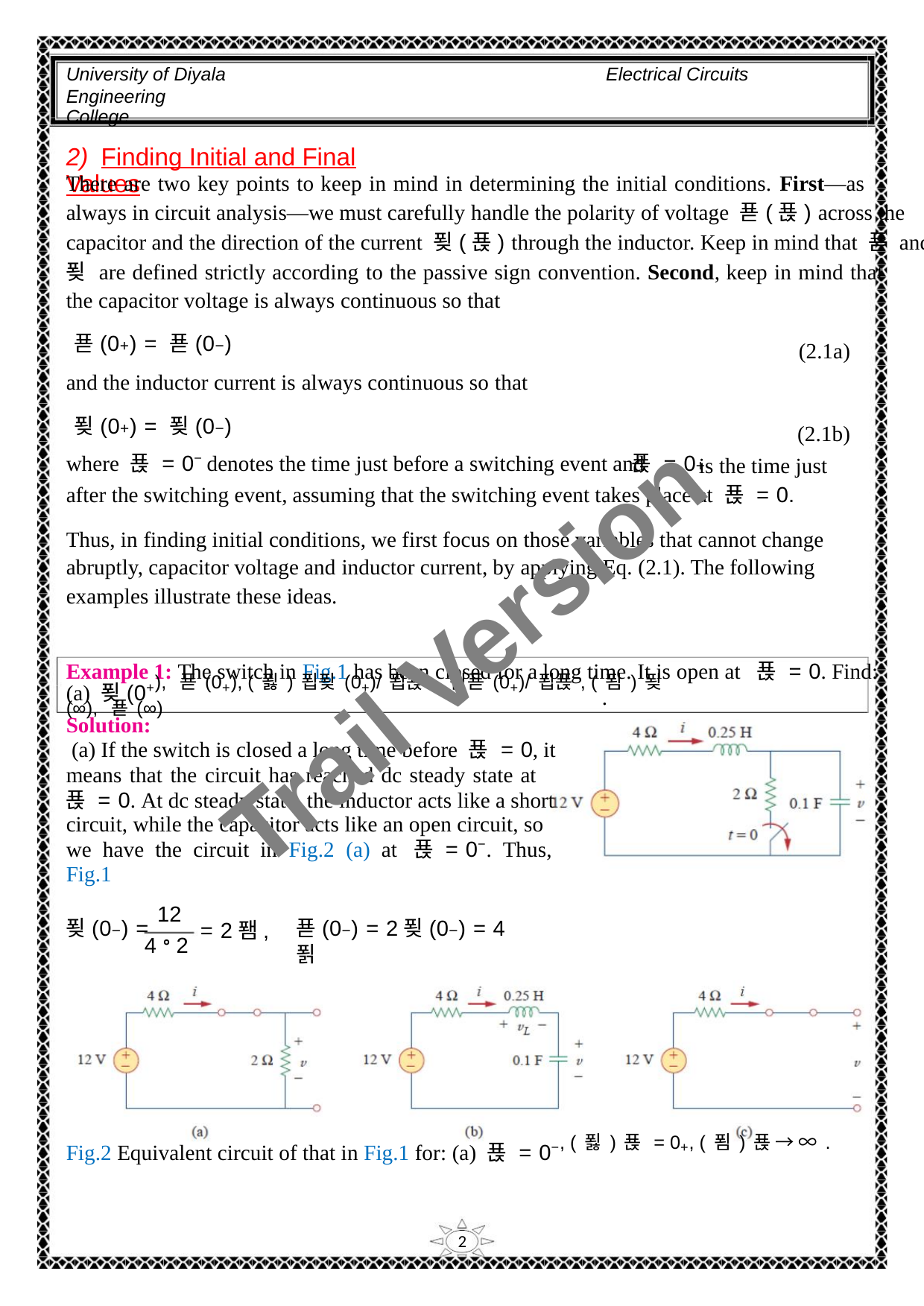

University of Diyala
Engineering College
Electrical Circuits
2) Finding Initial and Final Values
There are two key points to keep in mind in determining the initial conditions. First—as
always in circuit analysis—we must carefully handle the polarity of voltage 푣(푡) across the
capacitor and the direction of the current 푖(푡) through the inductor. Keep in mind that 푣 and
푖 are defined strictly according to the passive sign convention. Second, keep in mind that
the capacitor voltage is always continuous so that
푣(0+) = 푣(0−)
(2.1a)
and the inductor current is always continuous so that
푖(0+) = 푖(0−)
(2.1b)
where 푡 = 0− denotes the time just before a switching event and
푡 = 0+
is the time just
after the switching event, assuming that the switching event takes place at 푡 = 0.
Thus, in finding initial conditions, we first focus on those variables that cannot change
abruptly, capacitor voltage and inductor current, by applying Eq. (2.1). The following
examples illustrate these ideas.
Trail Version
Trail Version
Trail Version
Trail Version
Trail Version
Trail Version
Trail Version
Trail Version
Trail Version
Trail Version
Trail Version
Trail Version
Trail Version
Example 1: The switch in Fig.1 has been closed for a long time. It is open at 푡 = 0. Find:
(a) 푖(0+), 푣(0+), (푏)푑푖(0+)/푑푡, 푑푣(0+)/푑푡, (푐)푖(∞), 푣(∞)
.
Solution:
(a) If the switch is closed a long time before 푡 = 0, it
means that the circuit has reached dc steady state at
푡 = 0. At dc steady state, the inductor acts like a short
circuit, while the capacitor acts like an open circuit, so
we have the circuit in Fig.2 (a) at 푡 = 0−. Thus,
Fig.1
12
푖(0−) =
푣(0−) = 2푖(0−) = 4푉
= 2퐴,
4 ꢀ 2
Fig.2 Equivalent circuit of that in Fig.1 for: (a) 푡 = 0−, (푏)푡 = 0+, (푐)푡 → ∞.
2